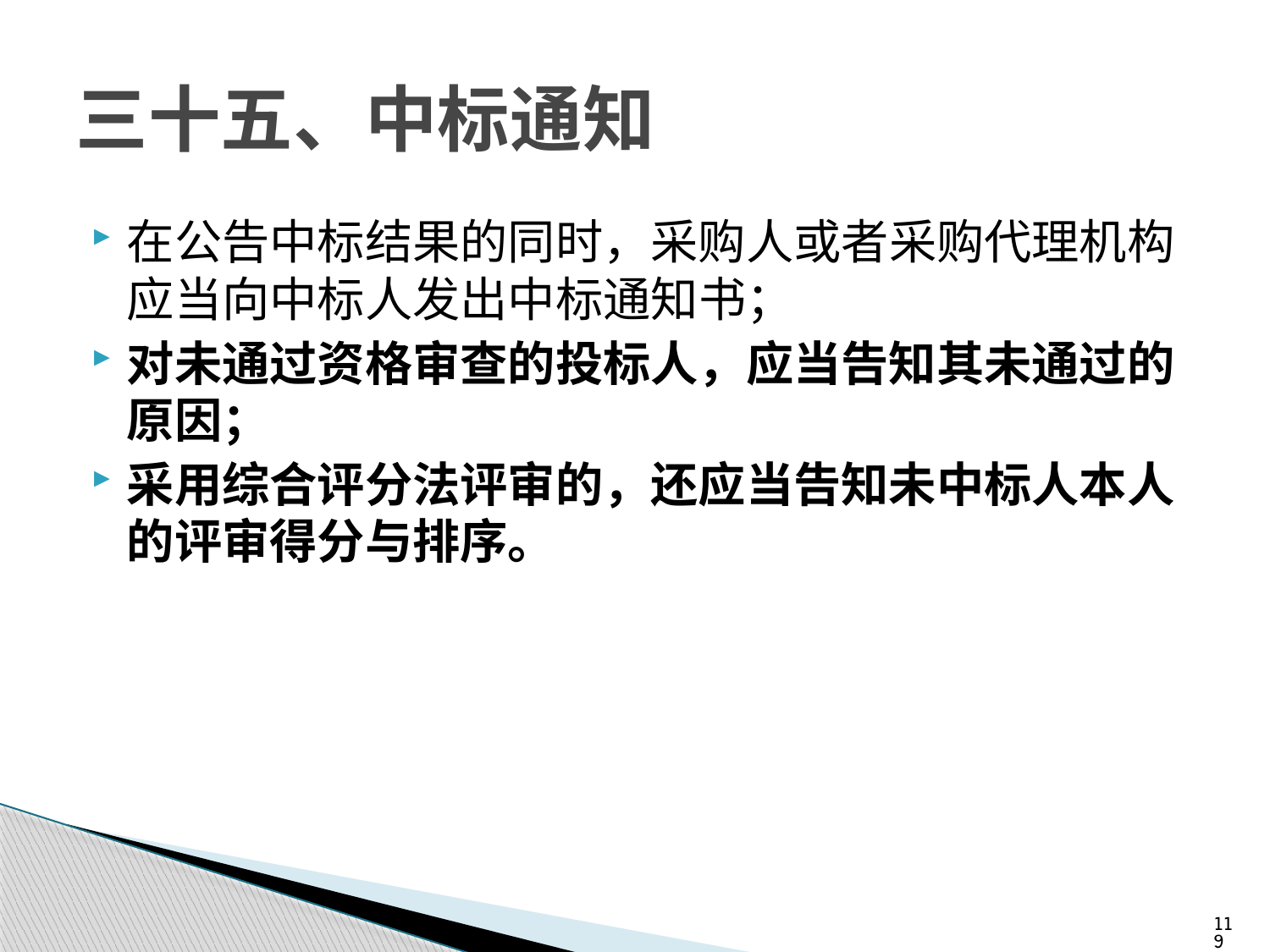

# 三十五、中标通知
在公告中标结果的同时，采购人或者采购代理机构应当向中标人发出中标通知书；
对未通过资格审查的投标人，应当告知其未通过的原因；
采用综合评分法评审的，还应当告知未中标人本人的评审得分与排序。

119